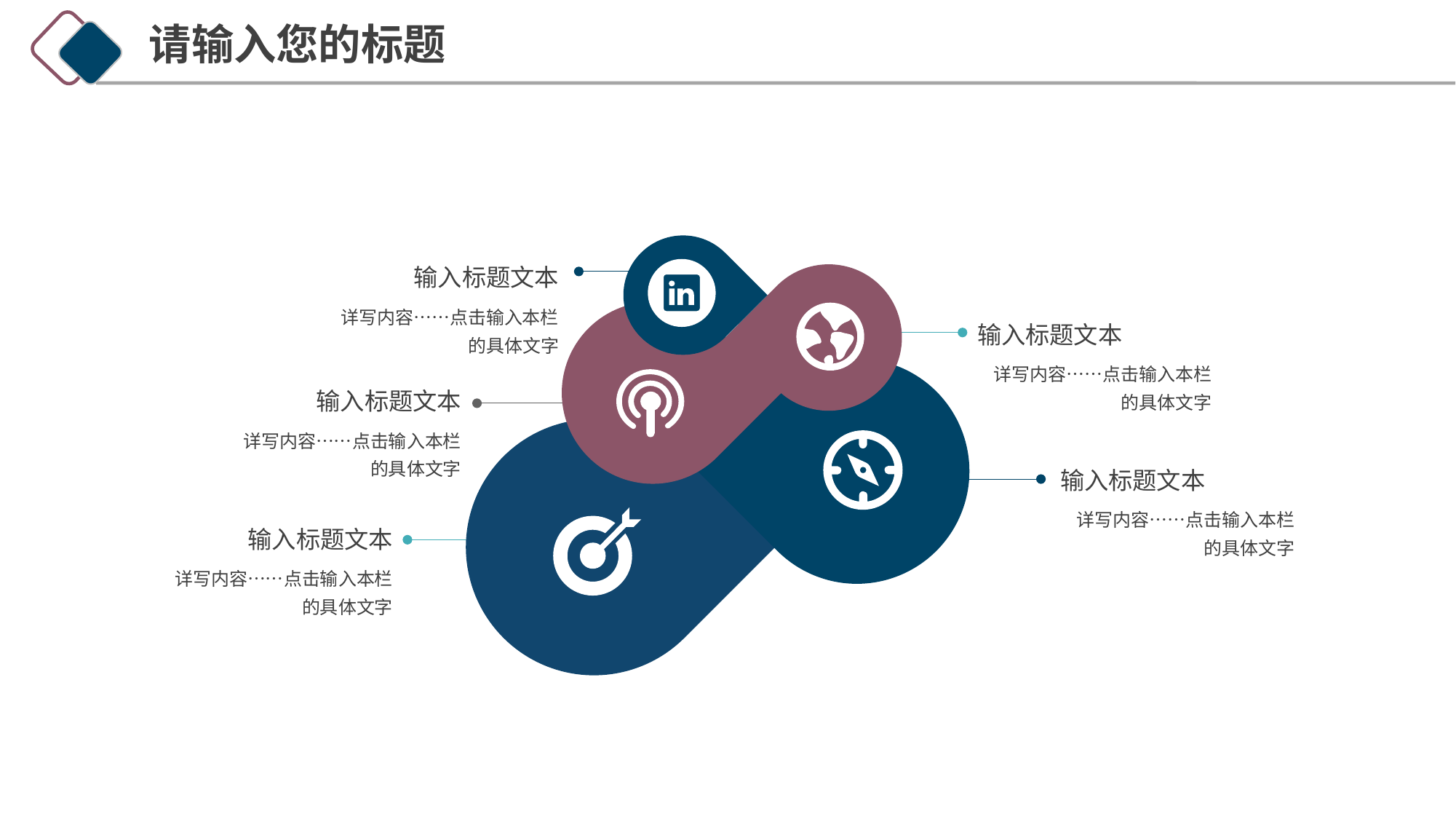

请输入您的标题

输入标题文本
详写内容……点击输入本栏的具体文字

输入标题文本
详写内容……点击输入本栏的具体文字

输入标题文本
详写内容……点击输入本栏的具体文字

输入标题文本
详写内容……点击输入本栏的具体文字

输入标题文本
详写内容……点击输入本栏的具体文字